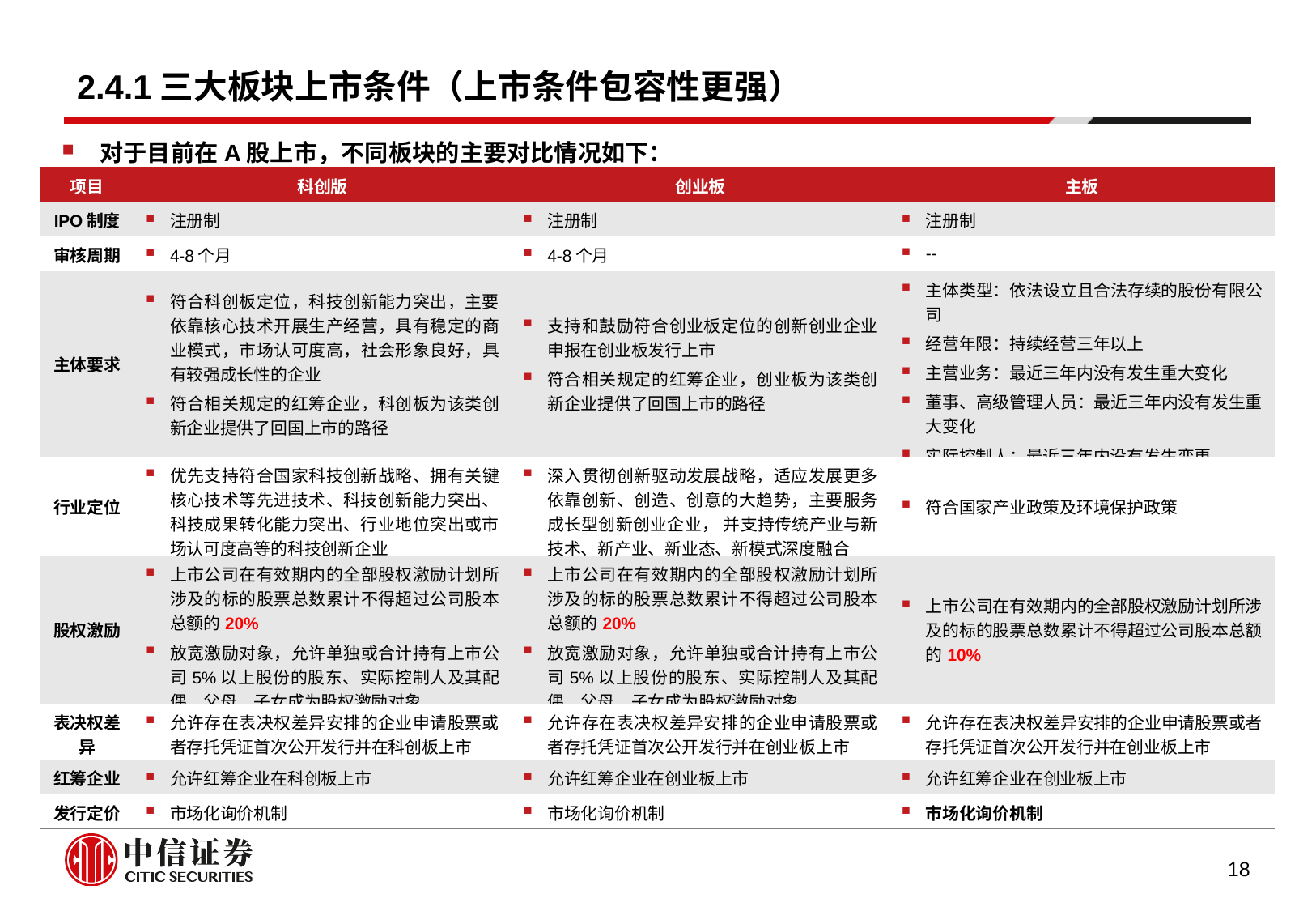

# 2.4.1三大板块上市条件（上市条件包容性更强）
对于目前在A股上市，不同板块的主要对比情况如下：
| 项目 | 科创版 | 创业板 | 主板 |
| --- | --- | --- | --- |
| IPO制度 | 注册制 | 注册制 | 注册制 |
| 审核周期 | 4-8个月 | 4-8个月 | -- |
| 主体要求 | 符合科创板定位，科技创新能力突出，主要依靠核心技术开展生产经营，具有稳定的商业模式，市场认可度高，社会形象良好，具有较强成长性的企业 符合相关规定的红筹企业，科创板为该类创新企业提供了回国上市的路径 | 支持和鼓励符合创业板定位的创新创业企业申报在创业板发行上市 符合相关规定的红筹企业，创业板为该类创新企业提供了回国上市的路径 | 主体类型：依法设立且合法存续的股份有限公司 经营年限：持续经营三年以上 主营业务：最近三年内没有发生重大变化 董事、高级管理人员：最近三年内没有发生重大变化 实际控制人：最近三年内没有发生变更 |
| 行业定位 | 优先支持符合国家科技创新战略、拥有关键核心技术等先进技术、科技创新能力突出、科技成果转化能力突出、行业地位突出或市场认可度高等的科技创新企业 | 深入贯彻创新驱动发展战略，适应发展更多依靠创新、创造、创意的大趋势，主要服务成长型创新创业企业， 并支持传统产业与新技术、新产业、新业态、新模式深度融合 | 符合国家产业政策及环境保护政策 |
| 股权激励 | 上市公司在有效期内的全部股权激励计划所涉及的标的股票总数累计不得超过公司股本总额的20% 放宽激励对象，允许单独或合计持有上市公司5%以上股份的股东、实际控制人及其配偶、父母、子女成为股权激励对象 | 上市公司在有效期内的全部股权激励计划所涉及的标的股票总数累计不得超过公司股本总额的20% 放宽激励对象，允许单独或合计持有上市公司5%以上股份的股东、实际控制人及其配偶、父母、子女成为股权激励对象 | 上市公司在有效期内的全部股权激励计划所涉及的标的股票总数累计不得超过公司股本总额的10% |
| 表决权差异 | 允许存在表决权差异安排的企业申请股票或者存托凭证首次公开发行并在科创板上市 | 允许存在表决权差异安排的企业申请股票或者存托凭证首次公开发行并在创业板上市 | 允许存在表决权差异安排的企业申请股票或者存托凭证首次公开发行并在创业板上市 |
| 红筹企业 | 允许红筹企业在科创板上市 | 允许红筹企业在创业板上市 | 允许红筹企业在创业板上市 |
| 发行定价 | 市场化询价机制 | 市场化询价机制 | 市场化询价机制 |